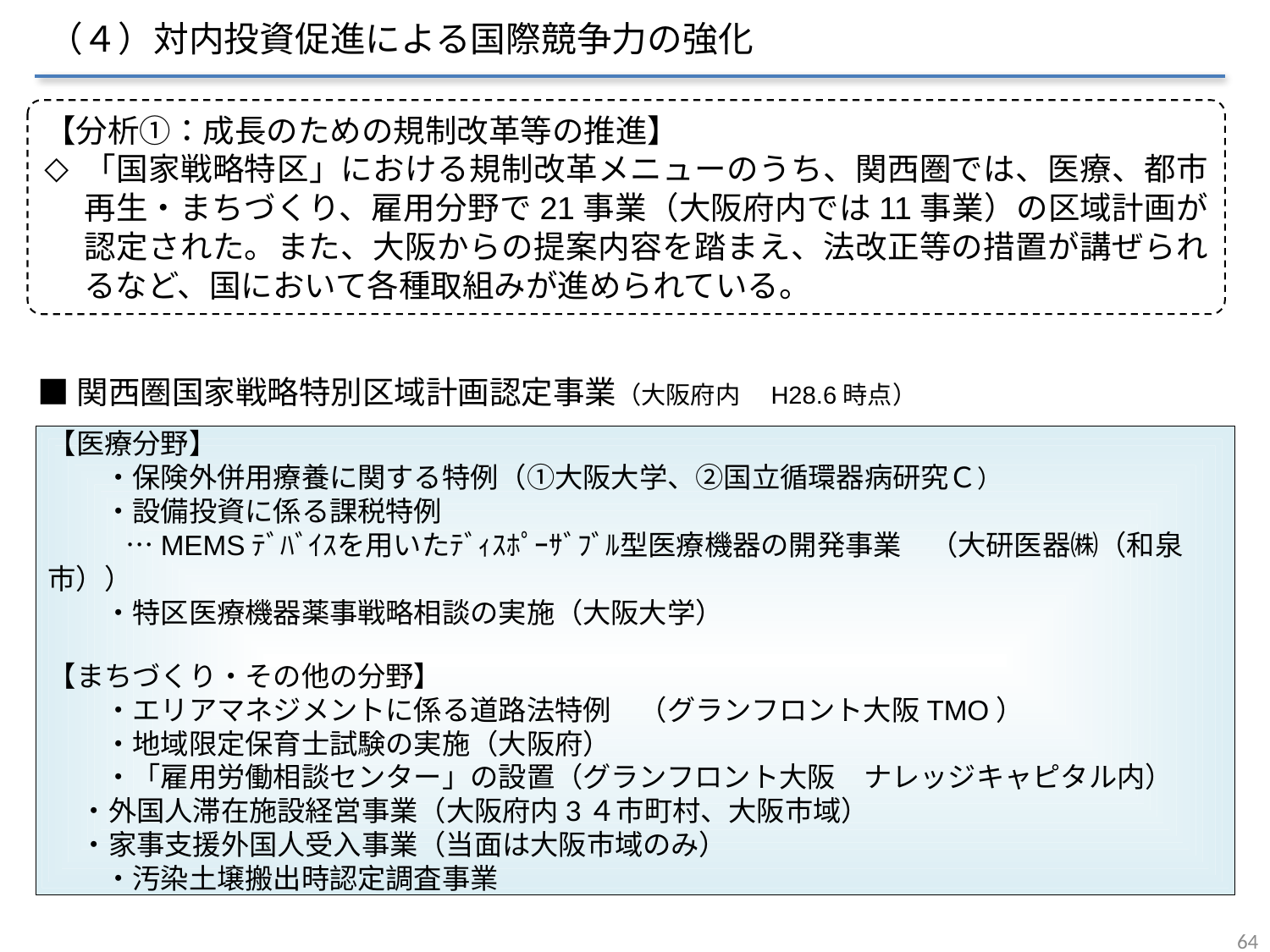

（４）対内投資促進による国際競争力の強化
【分析①：成長のための規制改革等の推進】
「国家戦略特区」における規制改革メニューのうち、関西圏では、医療、都市再生・まちづくり、雇用分野で21事業（大阪府内では11事業）の区域計画が認定された。また、大阪からの提案内容を踏まえ、法改正等の措置が講ぜられるなど、国において各種取組みが進められている。
■関西圏国家戦略特別区域計画認定事業（大阪府内　H28.6時点）
【医療分野】
　　・保険外併用療養に関する特例（①大阪大学、②国立循環器病研究Ｃ）
　　・設備投資に係る課税特例
　　　…MEMSﾃﾞﾊﾞｲｽを用いたﾃﾞｨｽﾎﾟｰｻﾞﾌﾞﾙ型医療機器の開発事業　（大研医器㈱（和泉市））
　　・特区医療機器薬事戦略相談の実施（大阪大学）

【まちづくり・その他の分野】
　　・エリアマネジメントに係る道路法特例　（グランフロント大阪TMO）
　　・地域限定保育士試験の実施（大阪府）
　　・「雇用労働相談センター」の設置（グランフロント大阪　ナレッジキャピタル内）
    ・外国人滞在施設経営事業（大阪府内3４市町村、大阪市域）
    ・家事支援外国人受入事業（当面は大阪市域のみ）
　　・汚染土壌搬出時認定調査事業
64